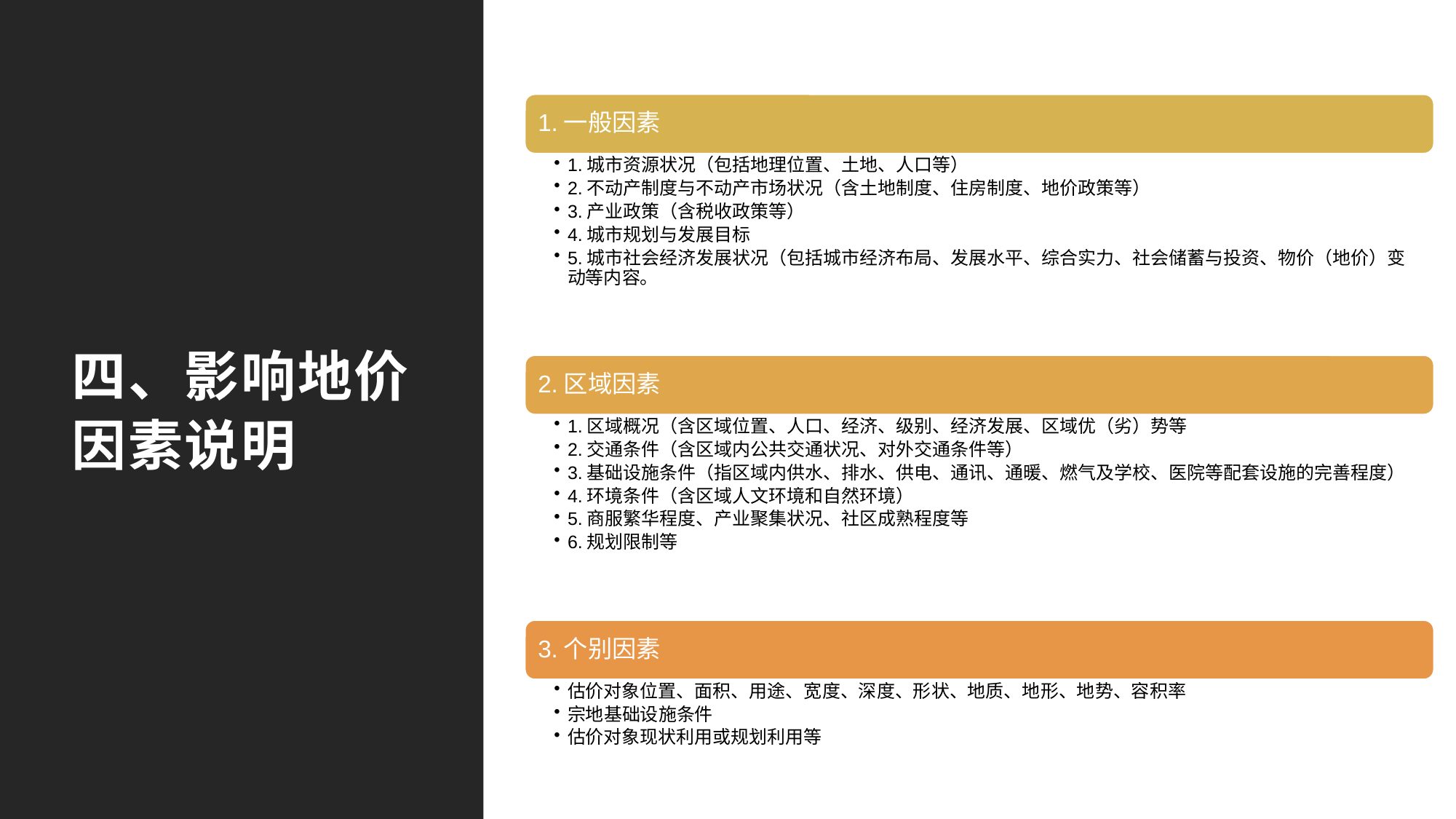

四、影响地价因素说明
1.一般因素
1.城市资源状况（包括地理位置、土地、人口等）
2.不动产制度与不动产市场状况（含土地制度、住房制度、地价政策等）
3.产业政策（含税收政策等）
4.城市规划与发展目标
5.城市社会经济发展状况（包括城市经济布局、发展水平、综合实力、社会储蓄与投资、物价（地价）变动等内容。
2.区域因素
1.区域概况（含区域位置、人口、经济、级别、经济发展、区域优（劣）势等
2.交通条件（含区域内公共交通状况、对外交通条件等）
3.基础设施条件（指区域内供水、排水、供电、通讯、通暖、燃气及学校、医院等配套设施的完善程度）
4.环境条件（含区域人文环境和自然环境）
5.商服繁华程度、产业聚集状况、社区成熟程度等
6.规划限制等
3.个别因素
估价对象位置、面积、用途、宽度、深度、形状、地质、地形、地势、容积率
宗地基础设施条件
估价对象现状利用或规划利用等